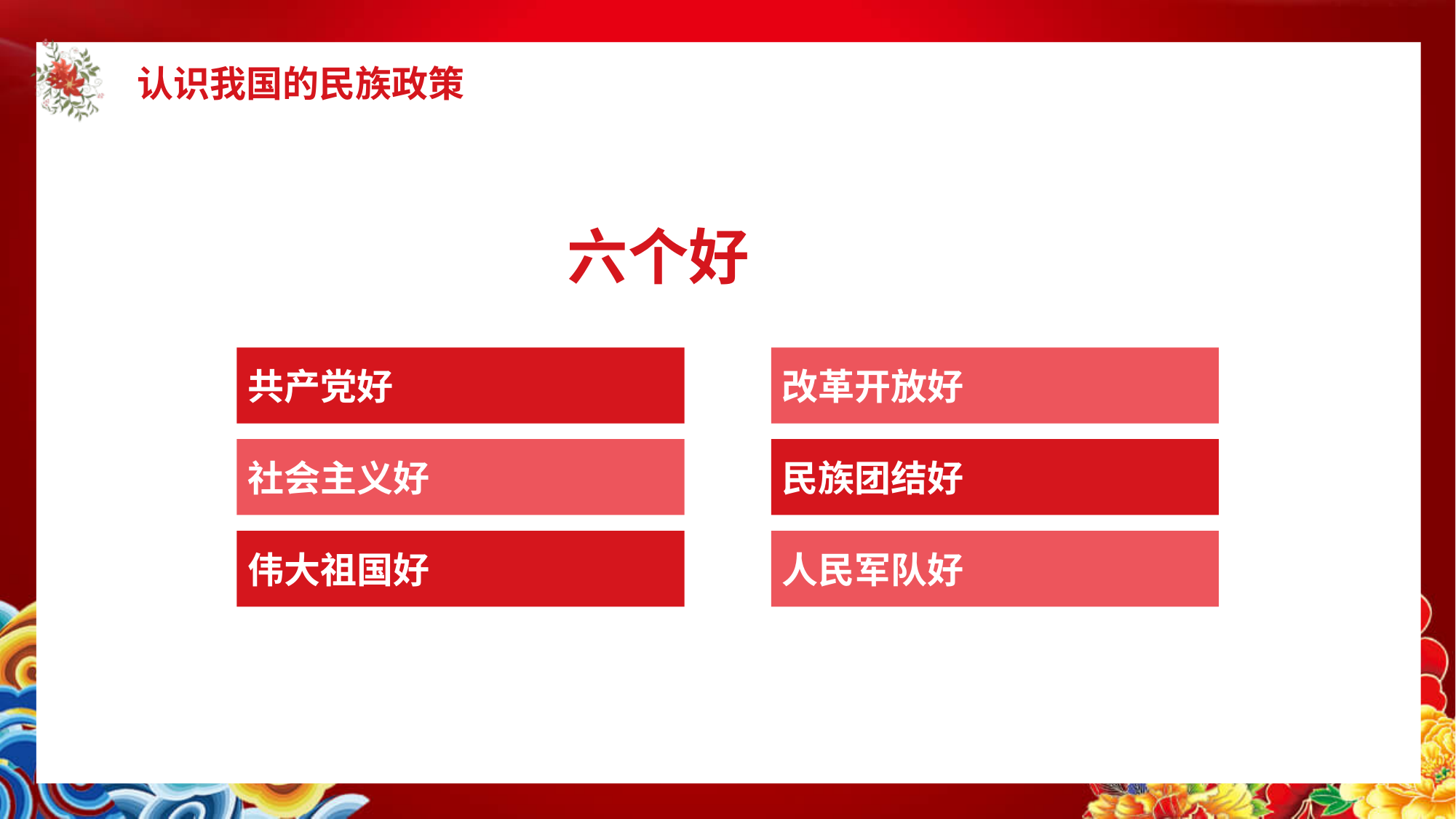

认识我国的民族政策
六个好
共产党好
改革开放好
社会主义好
民族团结好
伟大祖国好
人民军队好